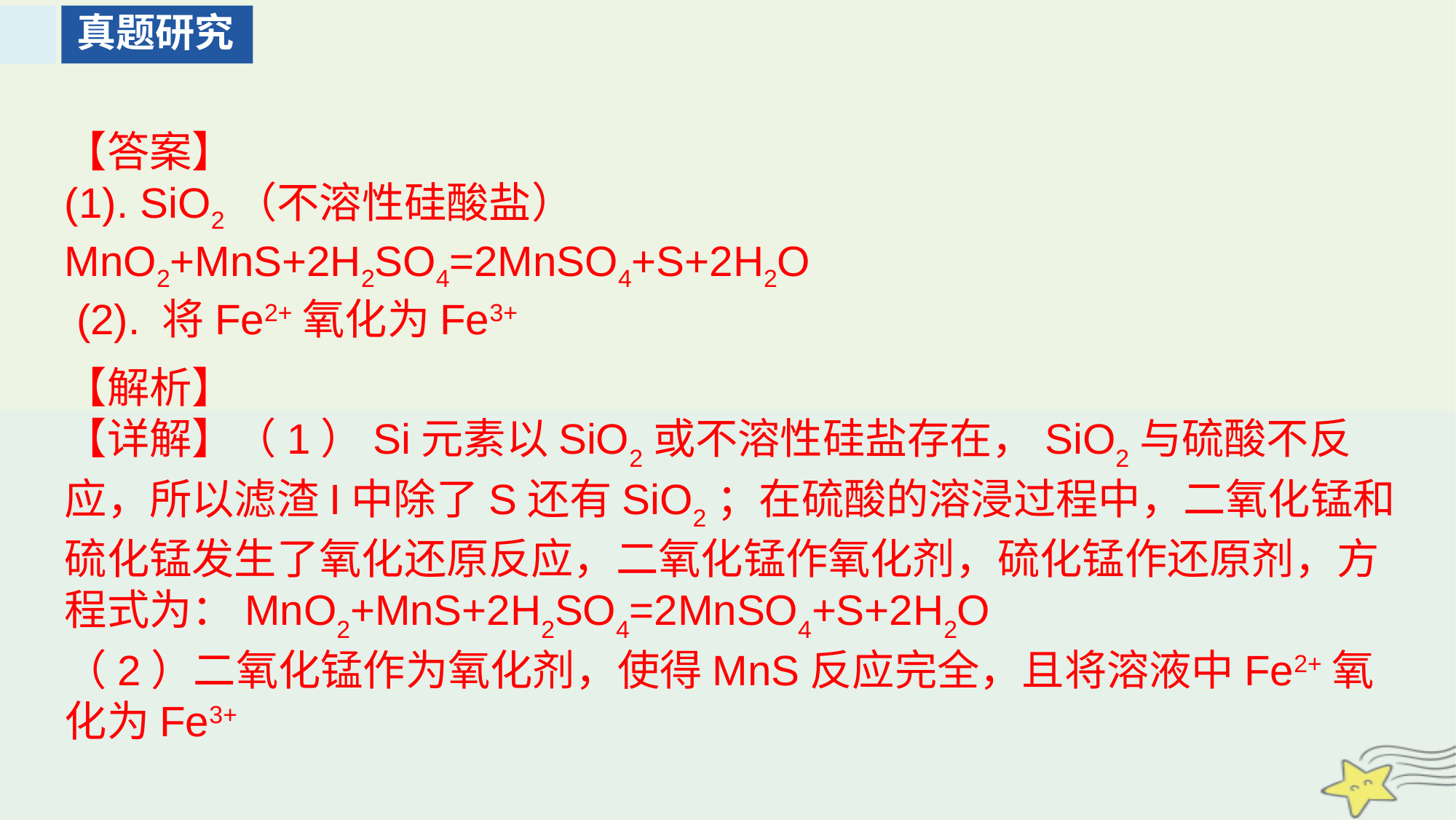

真题研究

【答案】
(1). SiO2（不溶性硅酸盐）    MnO2+MnS+2H2SO4=2MnSO4+S+2H2O
 (2). 将Fe2+氧化为Fe3+
【解析】
【详解】（1）Si元素以SiO2或不溶性硅盐存在，SiO2与硫酸不反应，所以滤渣I中除了S还有SiO2；在硫酸的溶浸过程中，二氧化锰和硫化锰发生了氧化还原反应，二氧化锰作氧化剂，硫化锰作还原剂，方程式为：MnO2+MnS+2H2SO4=2MnSO4+S+2H2O
（2）二氧化锰作为氧化剂，使得MnS反应完全，且将溶液中Fe2+氧化为Fe3+